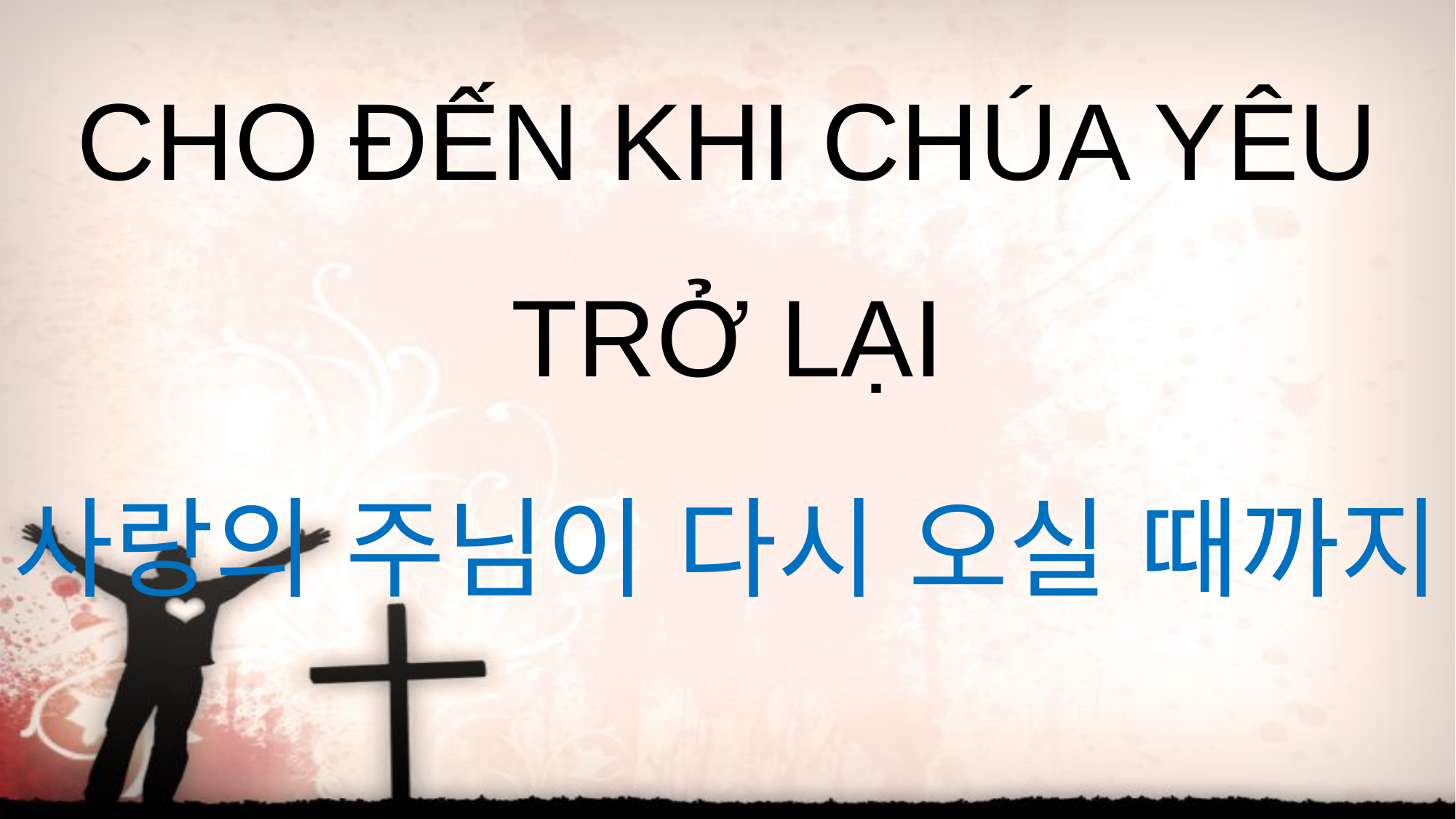

CHO ĐẾN KHI CHÚA YÊU TRỞ LẠI
사랑의 주님이 다시 오실 때까지